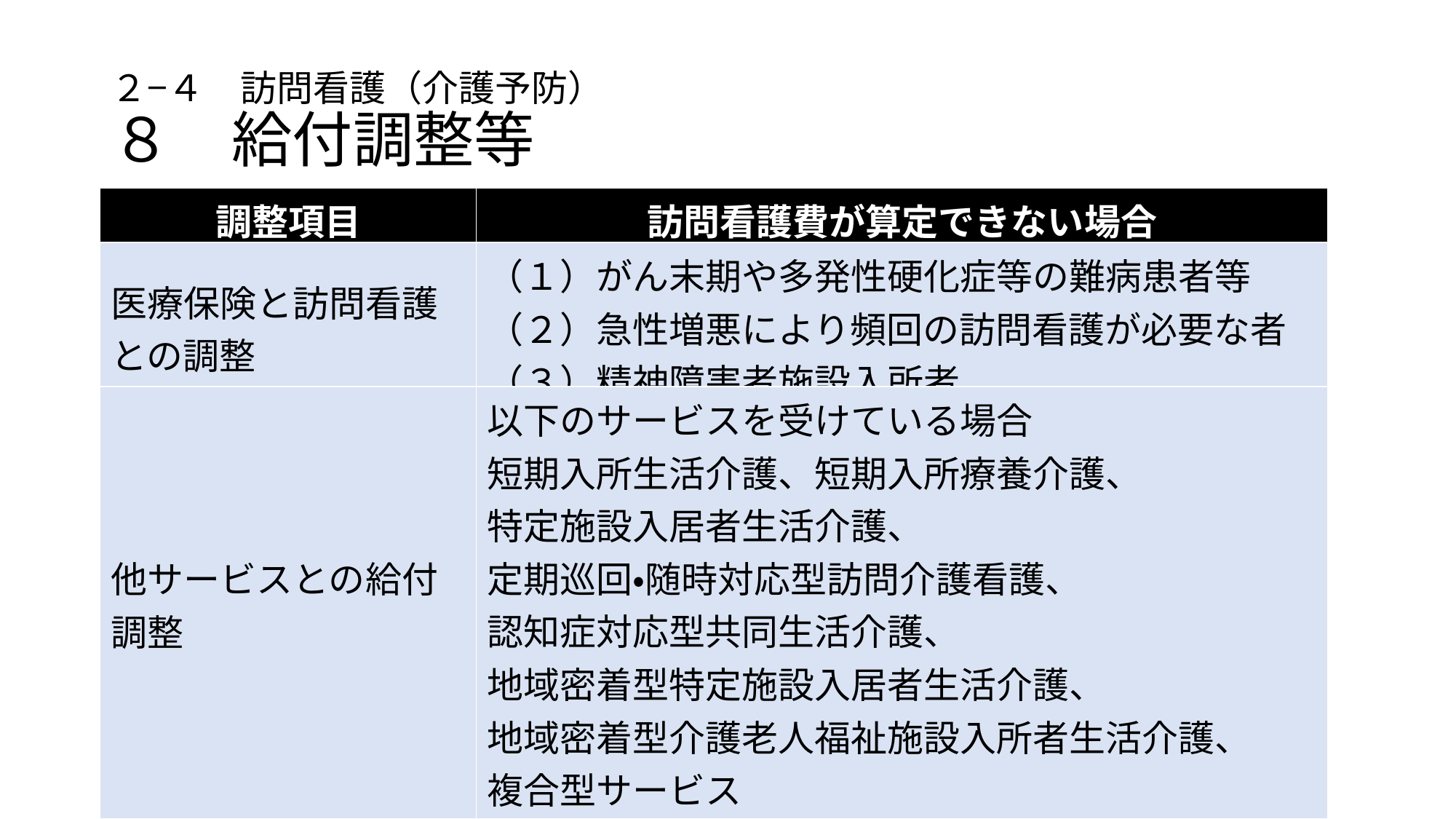

# ２−４　訪問看護（介護予防） ８　給付調整等
| 調整項目 | 訪問看護費が算定できない場合 |
| --- | --- |
| 医療保険と訪問看護との調整 | （１）がん末期や多発性硬化症等の難病患者等 （２）急性増悪により頻回の訪問看護が必要な者 （３）精神障害者施設入所者 |
| --- | --- |
| 他サービスとの給付調整 | 以下のサービスを受けている場合 短期入所生活介護、短期入所療養介護、 特定施設入居者生活介護、 定期巡回・随時対応型訪問介護看護、 認知症対応型共同生活介護、 地域密着型特定施設入居者生活介護、 地域密着型介護老人福祉施設入所者生活介護、 複合型サービス |
| --- | --- |